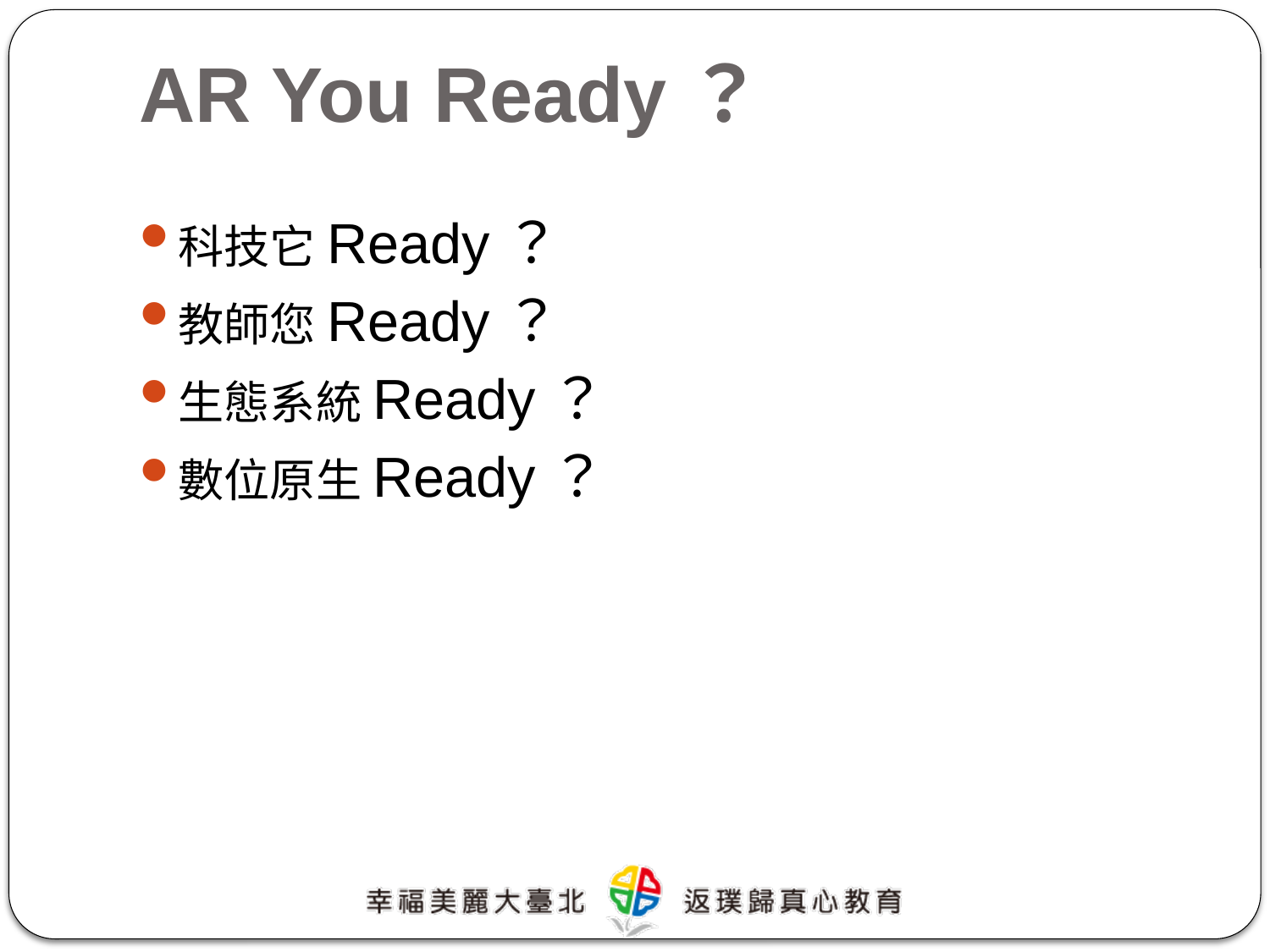

# AR You Ready？
科技它Ready？
教師您Ready？
生態系統Ready？
數位原生Ready？